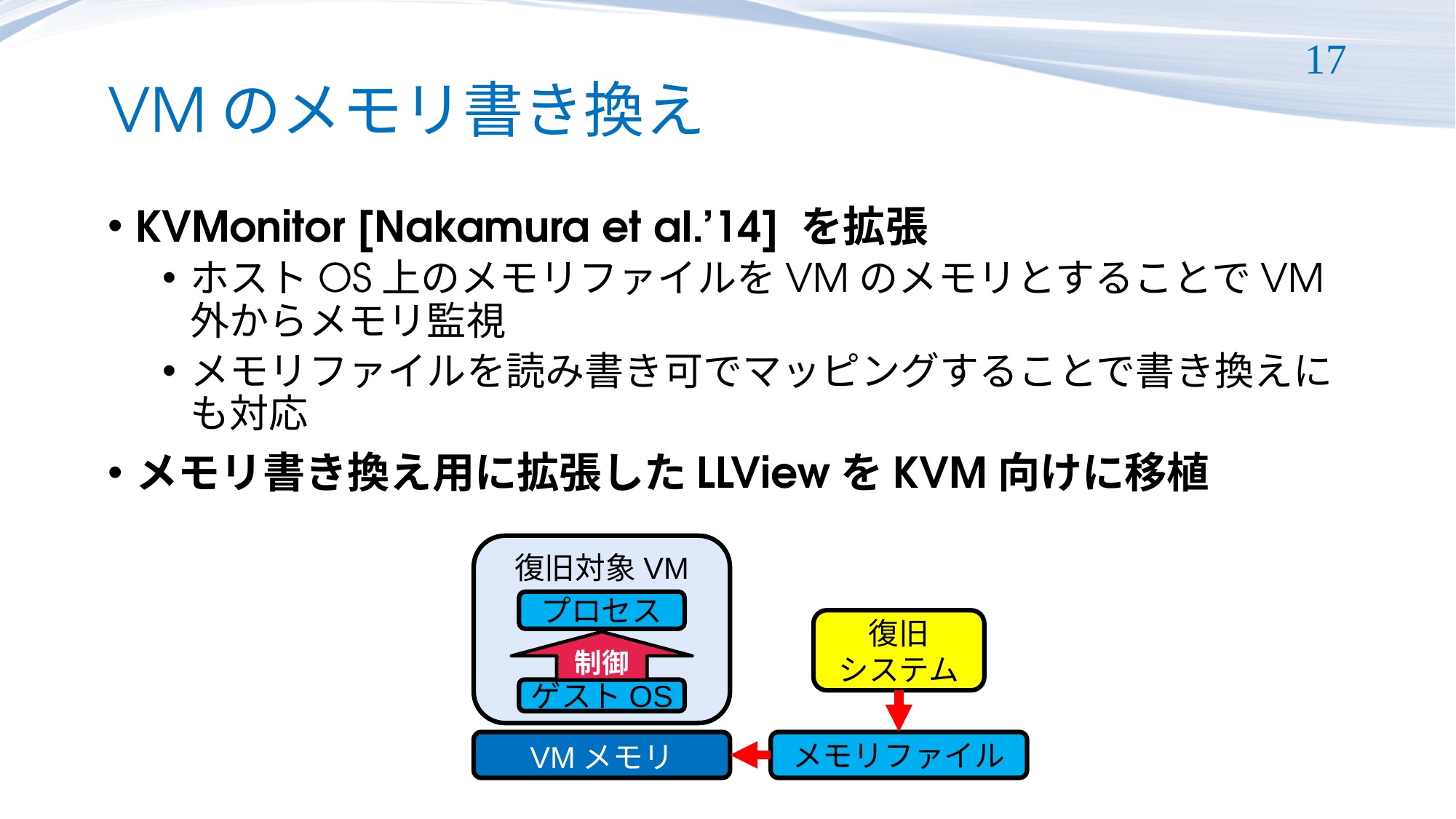

# VMのメモリ書き換え
17
KVMonitor [Nakamura et al.’14] を拡張
ホストOS上のメモリファイルをVMのメモリとすることでVM外からメモリ監視
メモリファイルを読み書き可でマッピングすることで書き換えにも対応
メモリ書き換え用に拡張したLLViewをKVM向けに移植
復旧対象VM
プロセス
ゲストOS
VMメモリ
メモリファイル
制御
復旧
システム